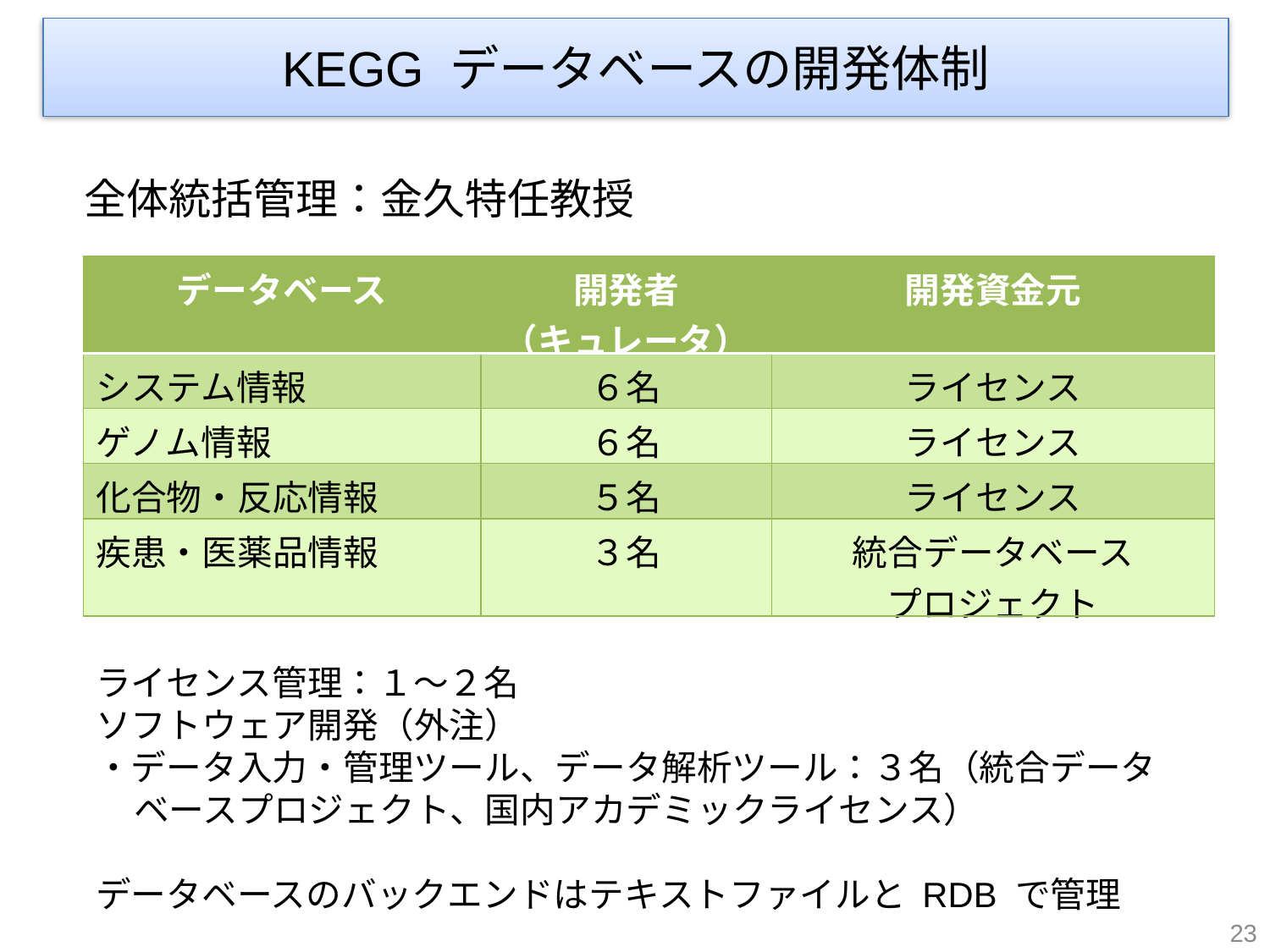

KEGG データベースの開発体制
全体統括管理：金久特任教授
| データベース | 開発者 （キュレータ） | 開発資金元 |
| --- | --- | --- |
| システム情報 | ６名 | ライセンス |
| ゲノム情報 | ６名 | ライセンス |
| 化合物・反応情報 | ５名 | ライセンス |
| 疾患・医薬品情報 | ３名 | 統合データベース プロジェクト |
ライセンス管理：１〜２名
ソフトウェア開発（外注）
・データ入力・管理ツール、データ解析ツール：３名（統合データベースプロジェクト、国内アカデミックライセンス）

データベースのバックエンドはテキストファイルと RDB で管理
23